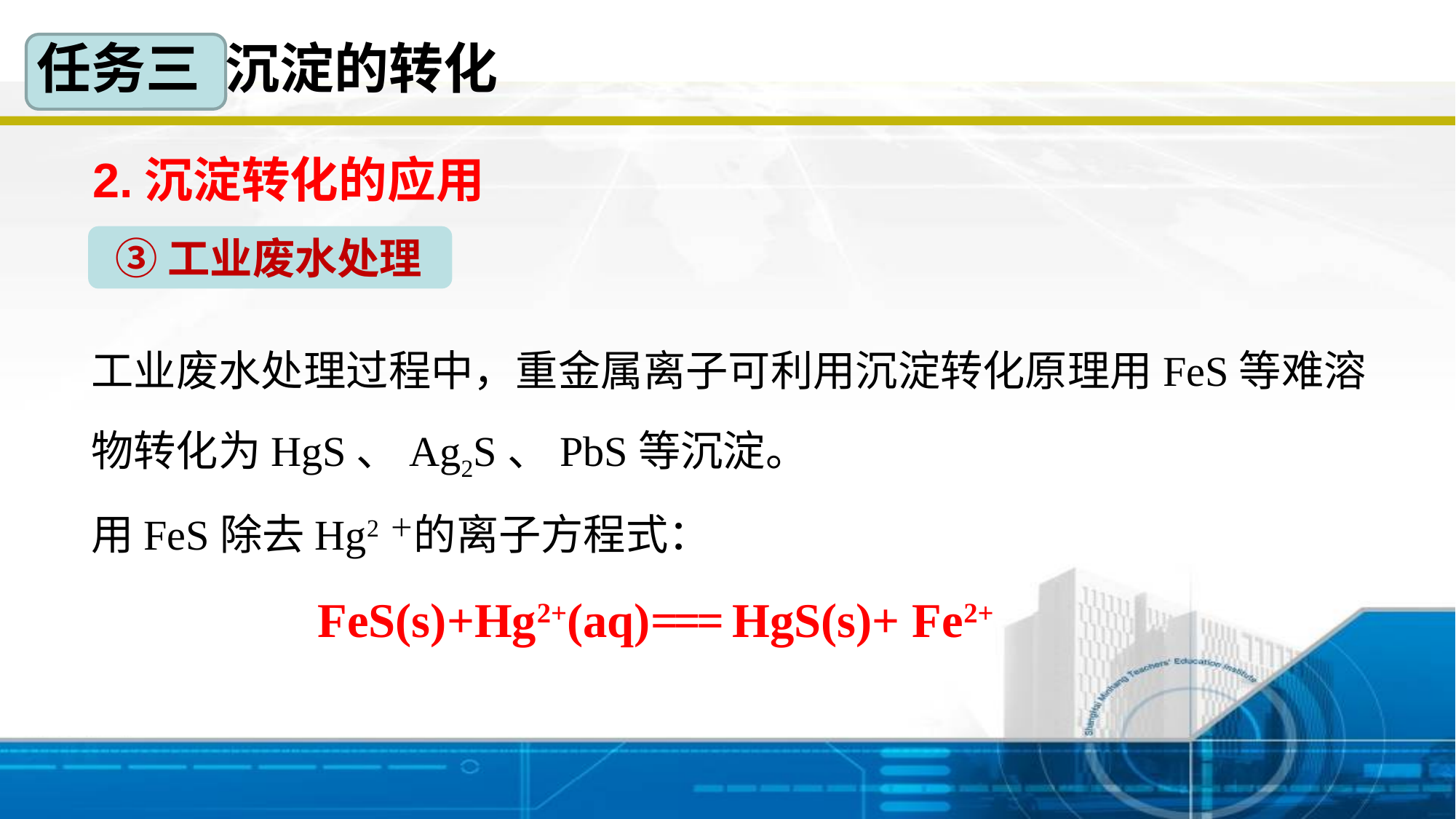

任务三  沉淀的转化

2.沉淀转化的应用

③工业废水处理
工业废水处理过程中，重金属离子可利用沉淀转化原理用FeS等难溶物转化为HgS、Ag2S、PbS等沉淀。
用FeS除去Hg2＋的离子方程式：
FeS(s)+Hg2+(aq)=== HgS(s)+ Fe2+